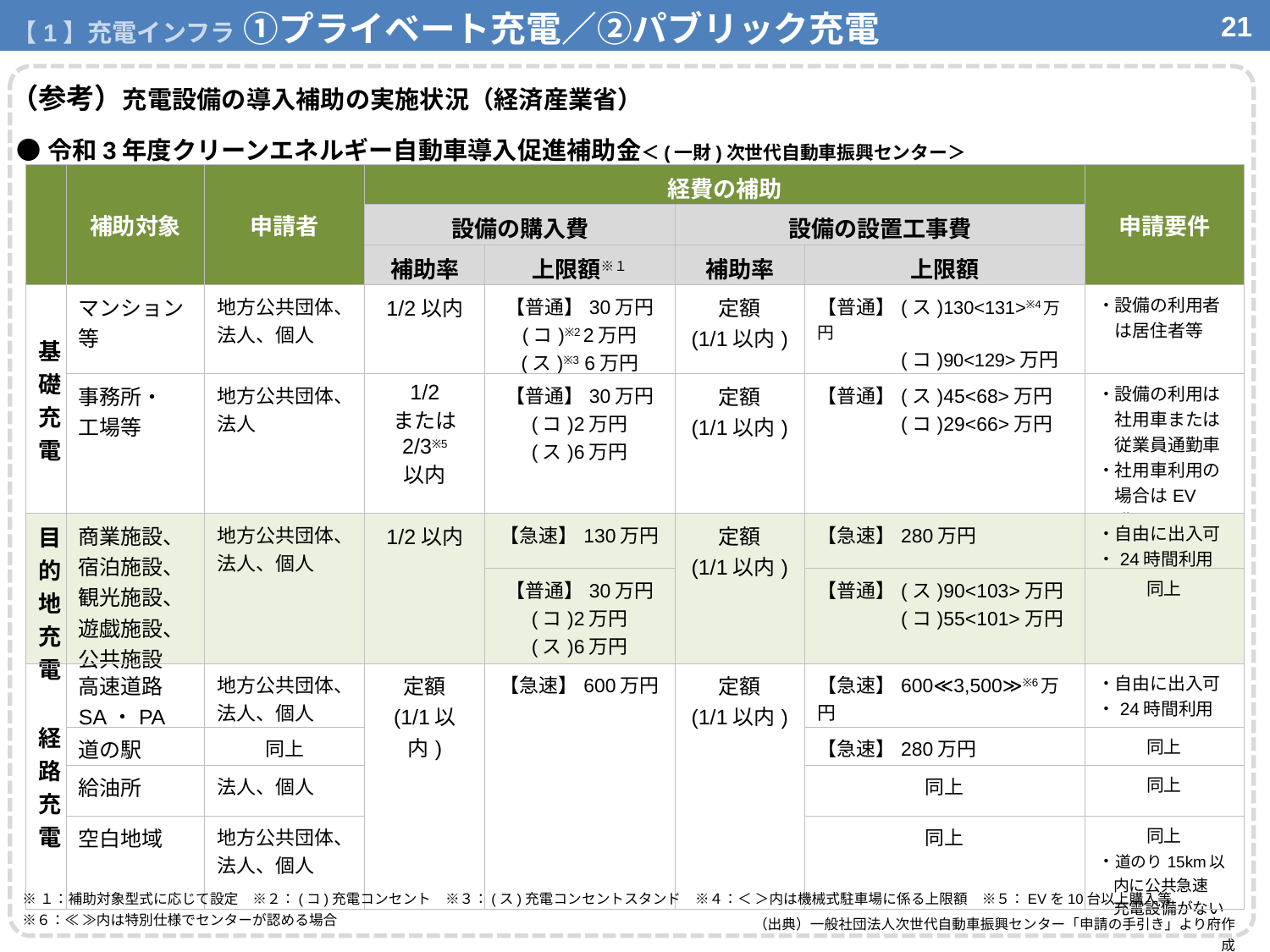

【1】充電インフラ ①プライベート充電／②パブリック充電
21

（参考）充電設備の導入補助の実施状況（経済産業省）
●令和3年度クリーンエネルギー自動車導入促進補助金＜(一財)次世代自動車振興センター＞
|  | 補助対象 | 申請者 | 経費の補助 |  |  |  | 申請要件 |
| --- | --- | --- | --- | --- | --- | --- | --- |
|  |  |  | 設備の購入費 |  | 設備の設置工事費 |  |  |
|  |  |  | 補助率 | 上限額※１ | 補助率 | 上限額 |  |
| 基礎充電 | マンション等 | 地方公共団体、法人、個人 | 1/2以内 | 【普通】30万円 (コ)※2 2万円 (ス)※3 6万円 | 定額 (1/1以内) | 【普通】(ス)130<131>※4万円 　　　　(コ)90<129>万円 | ・設備の利用者 　は居住者等 |
|  | 事務所・ 工場等 | 地方公共団体、法人 | 1/2 または 2/3※5 以内 | 【普通】30万円 (コ)2万円 (ス)6万円 | 定額 (1/1以内) | 【普通】(ス)45<68>万円 　　　　(コ)29<66>万円 | ・設備の利用は 　社用車または 　従業員通勤車 ・社用車利用の 　場合はEV 　購入など |
| 目的地充電 | 商業施設、 宿泊施設、 観光施設、 遊戯施設、 公共施設 | 地方公共団体、法人、個人 | 1/2以内 | 【急速】130万円 | 定額 (1/1以内) | 【急速】280万円 | ・自由に出入可 ・24時間利用 |
|  |  |  |  | 【普通】30万円 (コ)2万円 (ス)6万円 |  | 【普通】(ス)90<103>万円 　　　　(コ)55<101>万円 | 同上 |
| 経路充電 | 高速道路 SA・PA | 地方公共団体、法人、個人 | 定額 (1/1以内) | 【急速】600万円 | 定額 (1/1以内) | 【急速】600≪3,500≫※6万円 | ・自由に出入可 ・24時間利用 |
|  | 道の駅 | 同上 |  |  |  | 【急速】280万円 | 同上 |
|  | 給油所 | 法人、個人 |  |  |  | 同上 | 同上 |
|  | 空白地域 | 地方公共団体、法人、個人 |  |  |  | 同上 | 同上 ・道のり15km以 　内に公共急速 　充電設備がない |
※１：補助対象型式に応じて設定　※２：(コ)充電コンセント　※３：(ス)充電コンセントスタンド　※４：＜ ＞内は機械式駐車場に係る上限額　※５：EVを10台以上購入等
※６：≪ ≫内は特別仕様でセンターが認める場合

（出典）一般社団法人次世代自動車振興センター「申請の手引き」より府作成